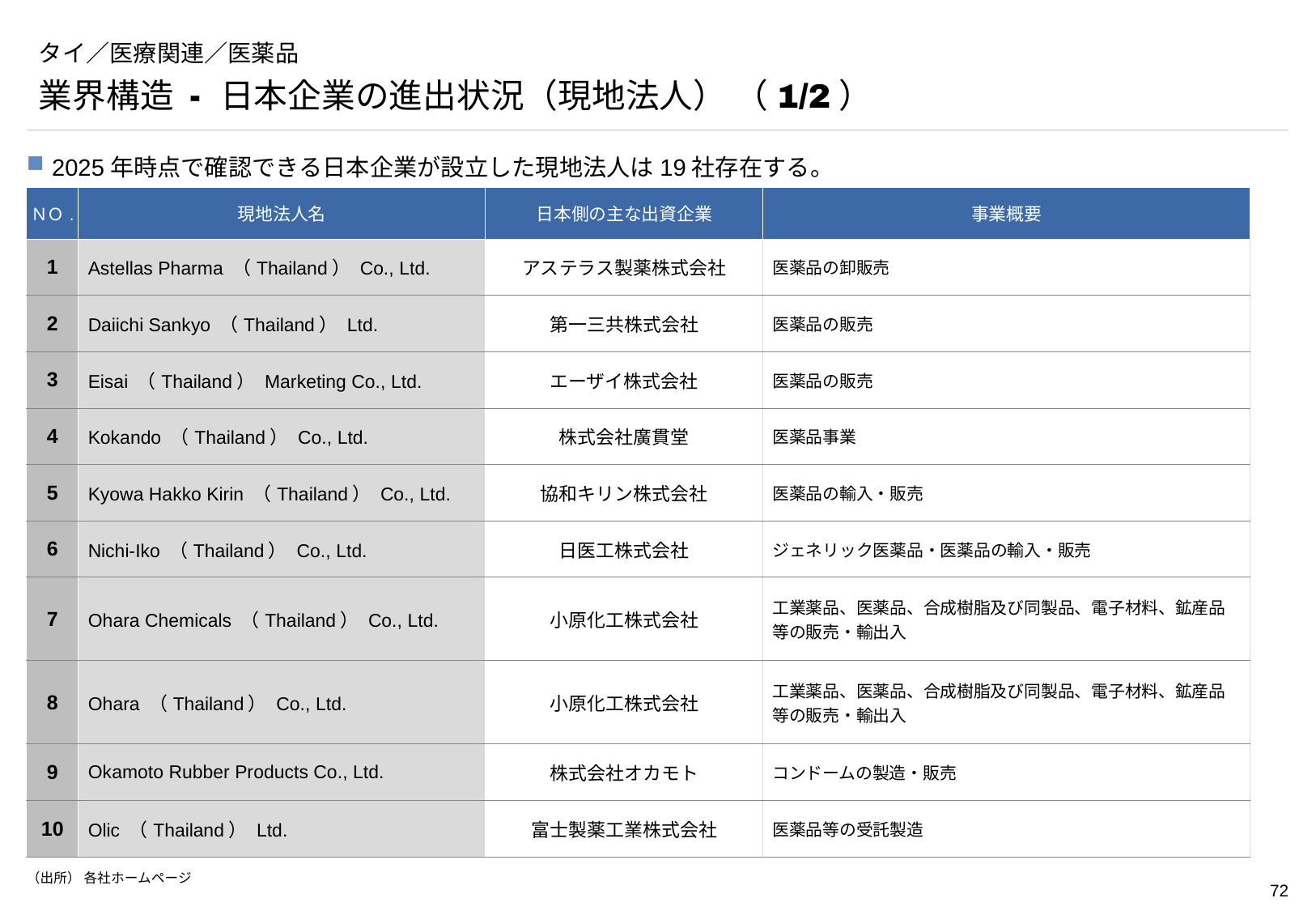

# タイ／医療関連／医薬品
業界構造 - 日本企業の進出状況（現地法人） （1/2）
2025年時点で確認できる日本企業が設立した現地法人は19社存在する。
| ＮＯ. | 現地法人名 | 日本側の主な出資企業 | 事業概要 |
| --- | --- | --- | --- |
| 1 | Astellas Pharma （Thailand） Co., Ltd. | アステラス製薬株式会社 | 医薬品の卸販売 |
| 2 | Daiichi Sankyo （Thailand） Ltd. | 第一三共株式会社 | 医薬品の販売 |
| 3 | Eisai （Thailand） Marketing Co., Ltd. | エーザイ株式会社 | 医薬品の販売 |
| 4 | Kokando （Thailand） Co., Ltd. | 株式会社廣貫堂 | 医薬品事業 |
| 5 | Kyowa Hakko Kirin （Thailand） Co., Ltd. | 協和キリン株式会社 | 医薬品の輸入・販売 |
| 6 | Nichi-Iko （Thailand） Co., Ltd. | 日医工株式会社 | ジェネリック医薬品・医薬品の輸入・販売 |
| 7 | Ohara Chemicals （Thailand） Co., Ltd. | 小原化工株式会社 | 工業薬品、医薬品、合成樹脂及び同製品、電子材料、鉱産品等の販売・輸出入 |
| 8 | Ohara （Thailand） Co., Ltd. | 小原化工株式会社 | 工業薬品、医薬品、合成樹脂及び同製品、電子材料、鉱産品等の販売・輸出入 |
| 9 | Okamoto Rubber Products Co., Ltd. | 株式会社オカモト | コンドームの製造・販売 |
| 10 | Olic （Thailand） Ltd. | 富士製薬工業株式会社 | 医薬品等の受託製造 |
（出所） 各社ホームページ